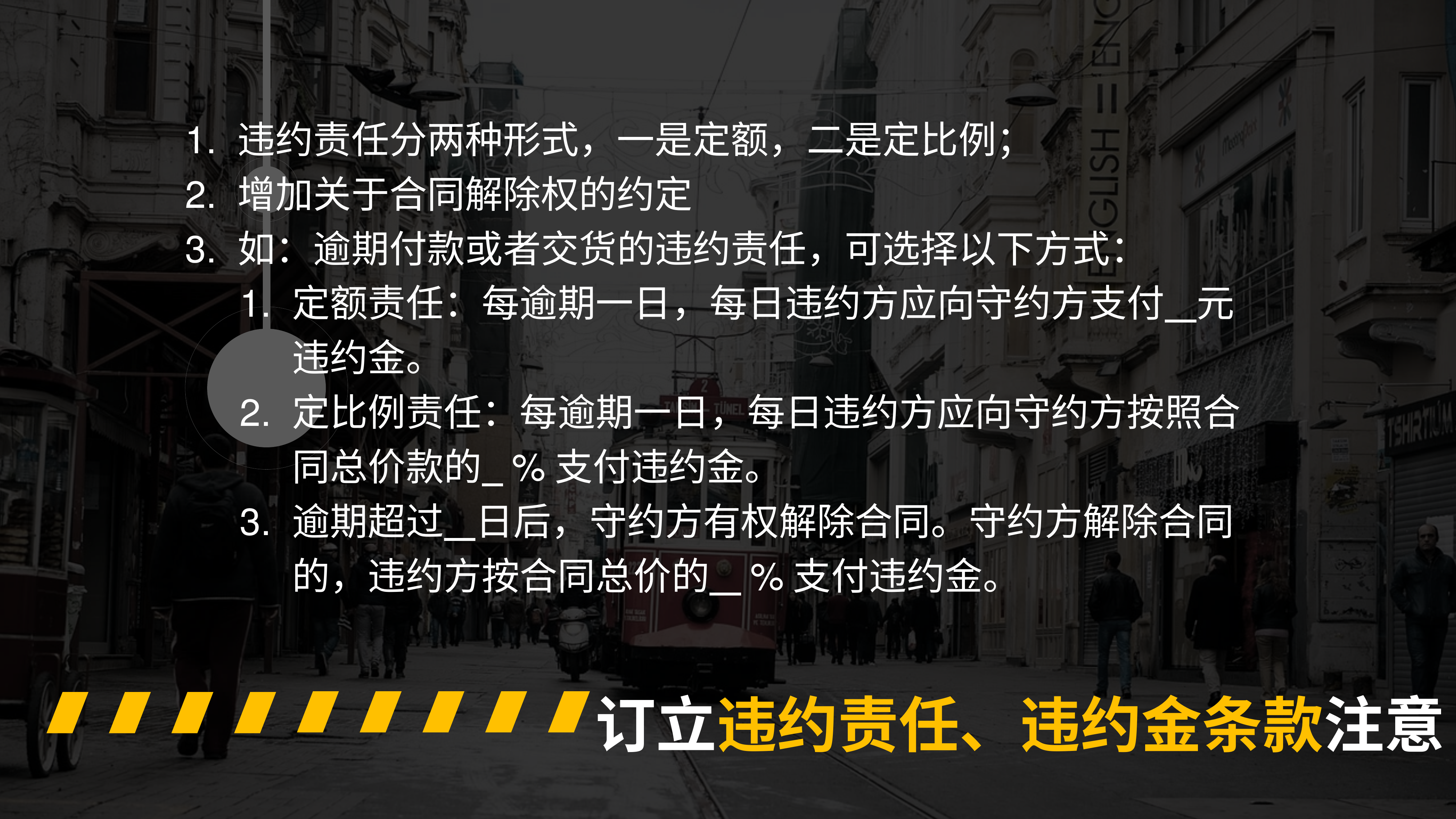

违约责任分两种形式，一是定额，二是定比例；
增加关于合同解除权的约定
如：逾期付款或者交货的违约责任，可选择以下方式：
定额责任：每逾期一日，每日违约方应向守约方支付   元违约金。
定比例责任：每逾期一日，每日违约方应向守约方按照合同总价款的  %支付违约金。
逾期超过   日后，守约方有权解除合同。守约方解除合同的，违约方按合同总价的   %支付违约金。

订立违约责任、违约金条款注意